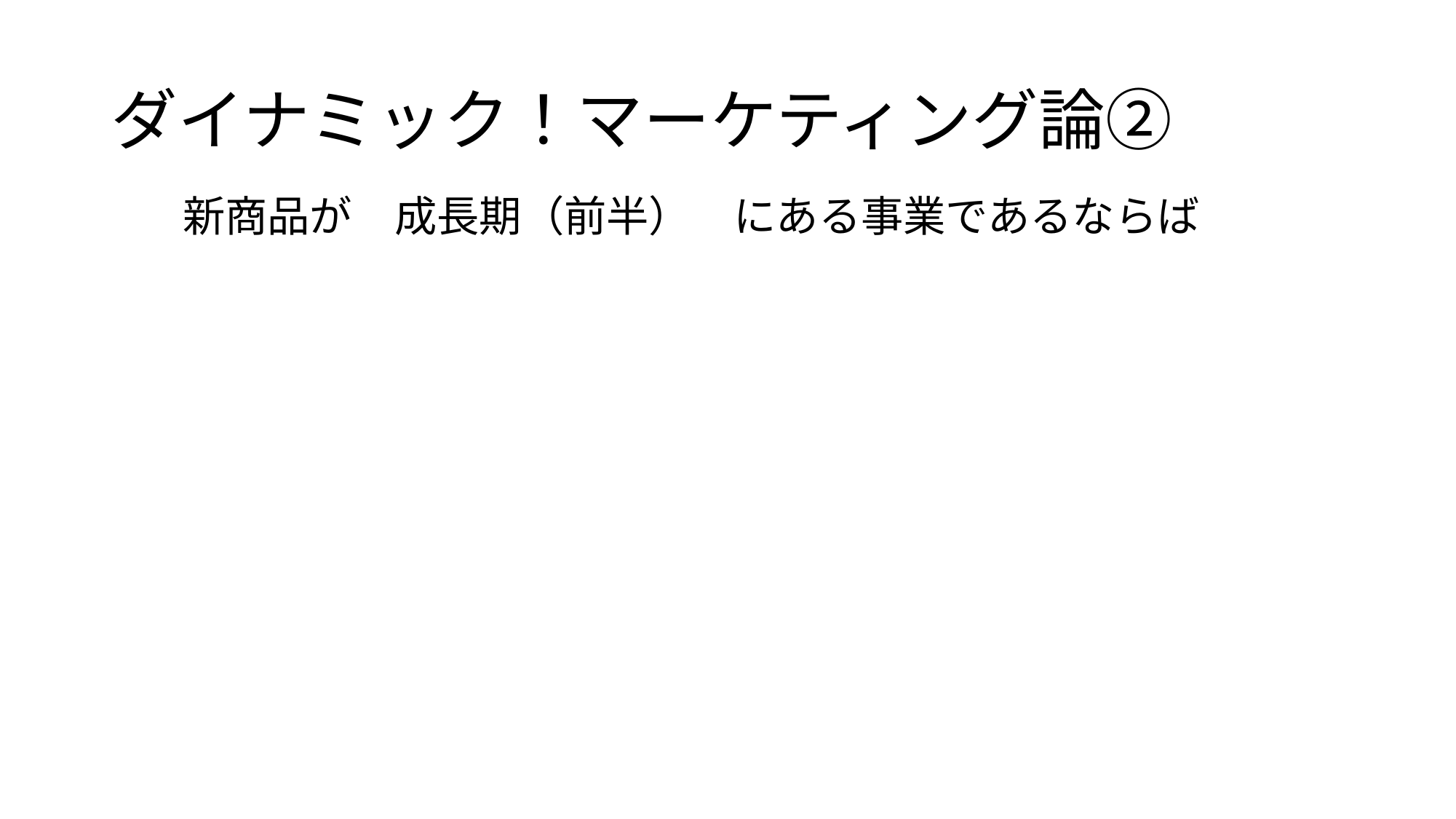

# ダイナミック！マーケティング論②
新商品が　成長期（前半）　にある事業であるならば